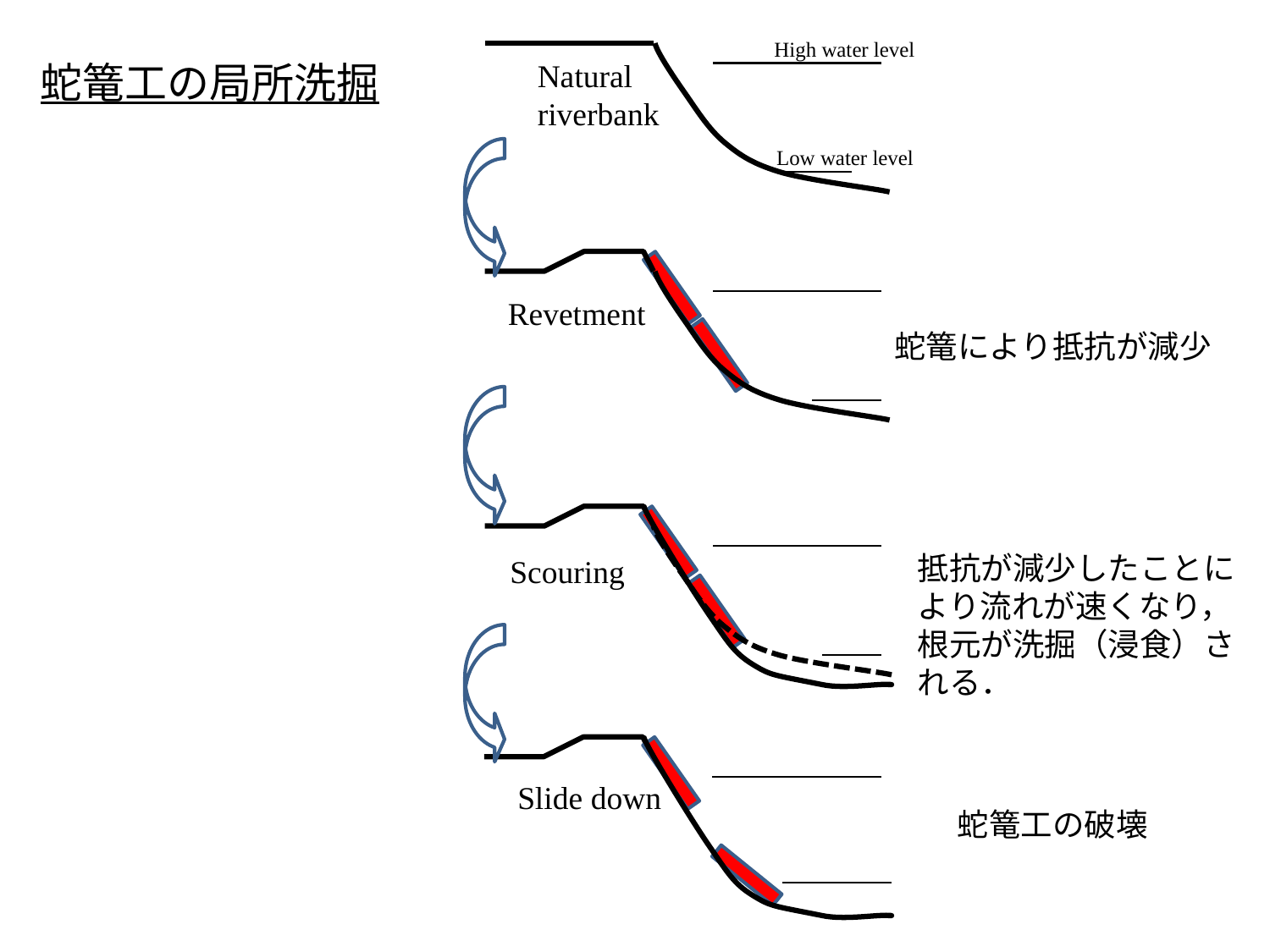

High water level

Natural
riverbank
蛇篭工の局所洗掘
Low water level

Revetment

蛇篭により抵抗が減少

抵抗が減少したことにより流れが速くなり，根元が洗掘（浸食）される．
Scouring

Slide down
蛇篭工の破壊